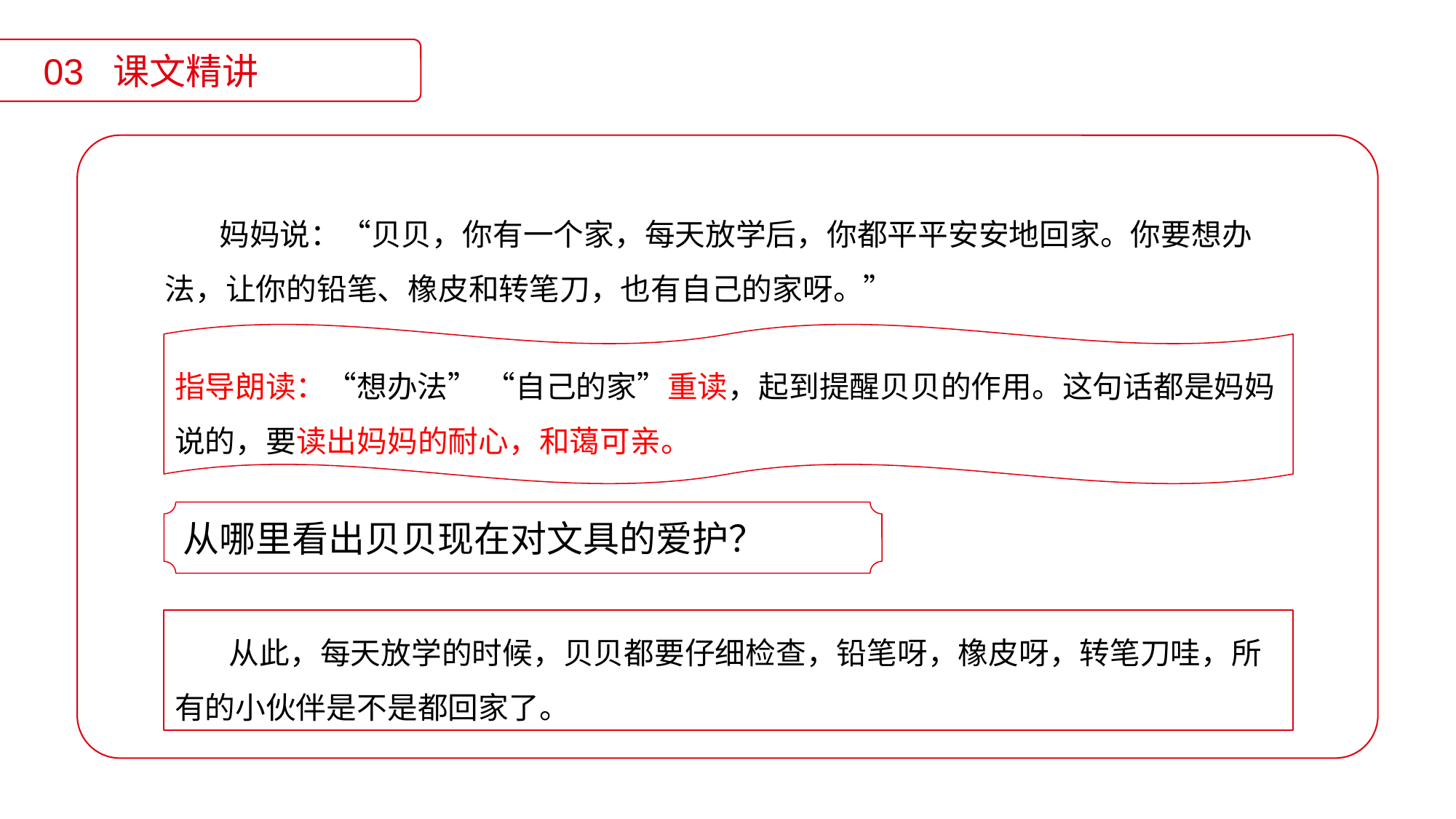

03  课文精讲

       妈妈说：“贝贝，你有一个家，每天放学后，你都平平安安地回家。你要想办法，让你的铅笔、橡皮和转笔刀，也有自己的家呀。”
指导朗读：“想办法” “自己的家”重读，起到提醒贝贝的作用。这句话都是妈妈说的，要读出妈妈的耐心，和蔼可亲。
从哪里看出贝贝现在对文具的爱护？
       从此，每天放学的时候，贝贝都要仔细检查，铅笔呀，橡皮呀，转笔刀哇，所有的小伙伴是不是都回家了。